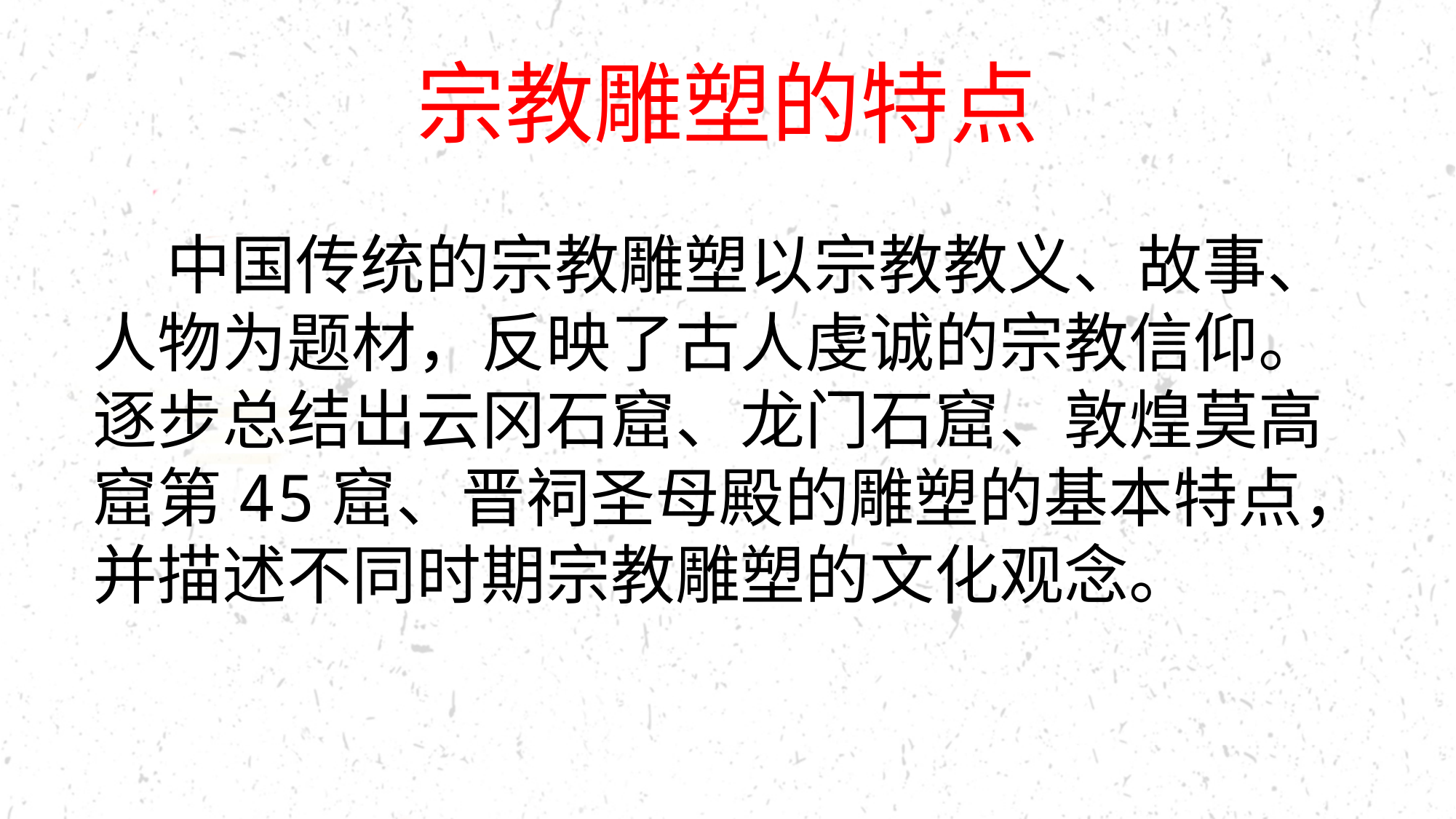

# 宗教雕塑的特点
    中国传统的宗教雕塑以宗教教义、故事、人物为题材，反映了古人虔诚的宗教信仰。逐步总结出云冈石窟、龙门石窟、敦煌莫高窟第45窟、晋祠圣母殿的雕塑的基本特点，并描述不同时期宗教雕塑的文化观念。